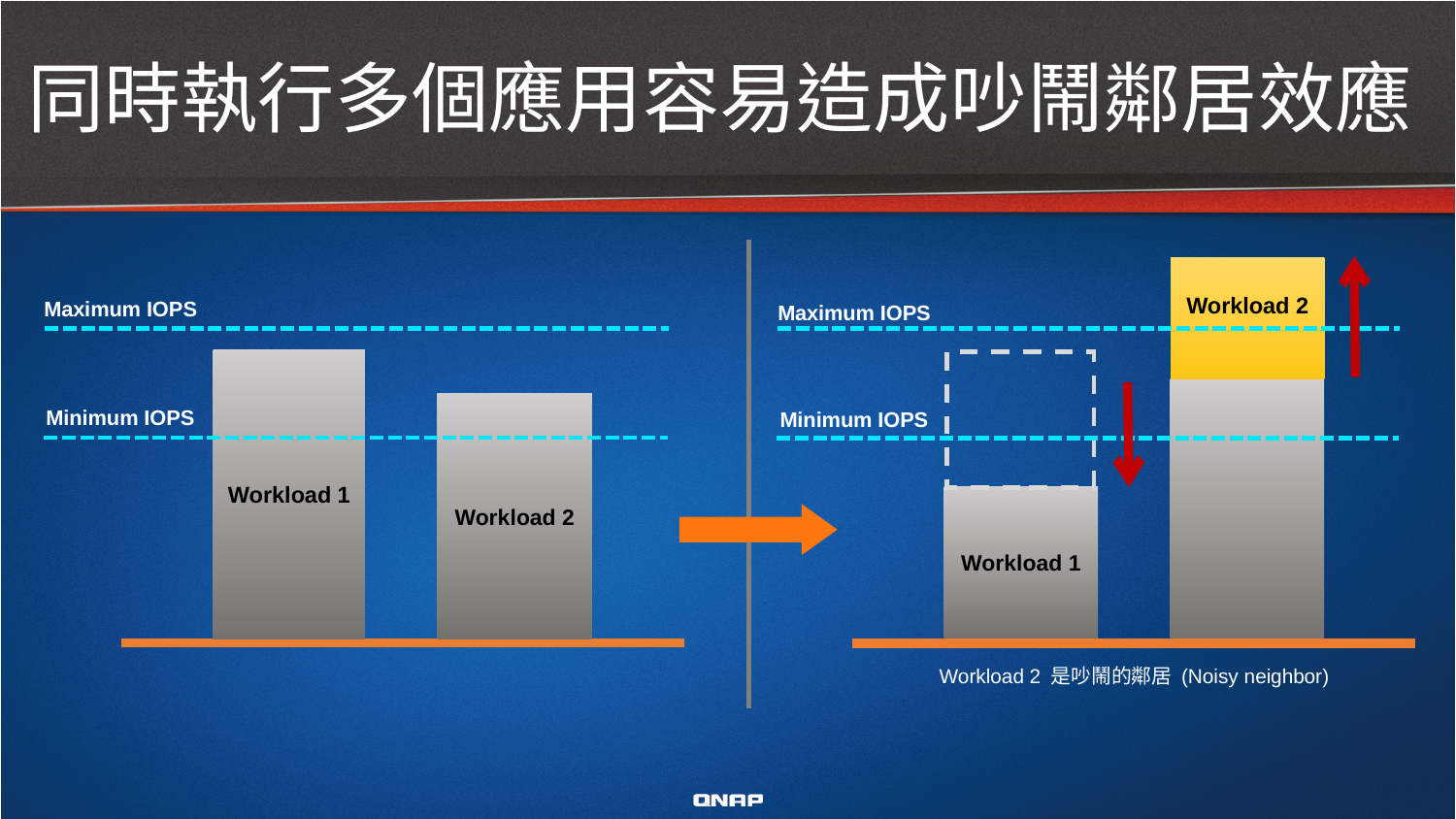

# 同時執行多個應用容易造成吵鬧鄰居效應
Workload 2

Maximum IOPS
Maximum IOPS
Workload 1

Workload 2​
Minimum IOPS
Minimum IOPS
Workload 1

Workload 2 是吵鬧的鄰居 (Noisy neighbor)